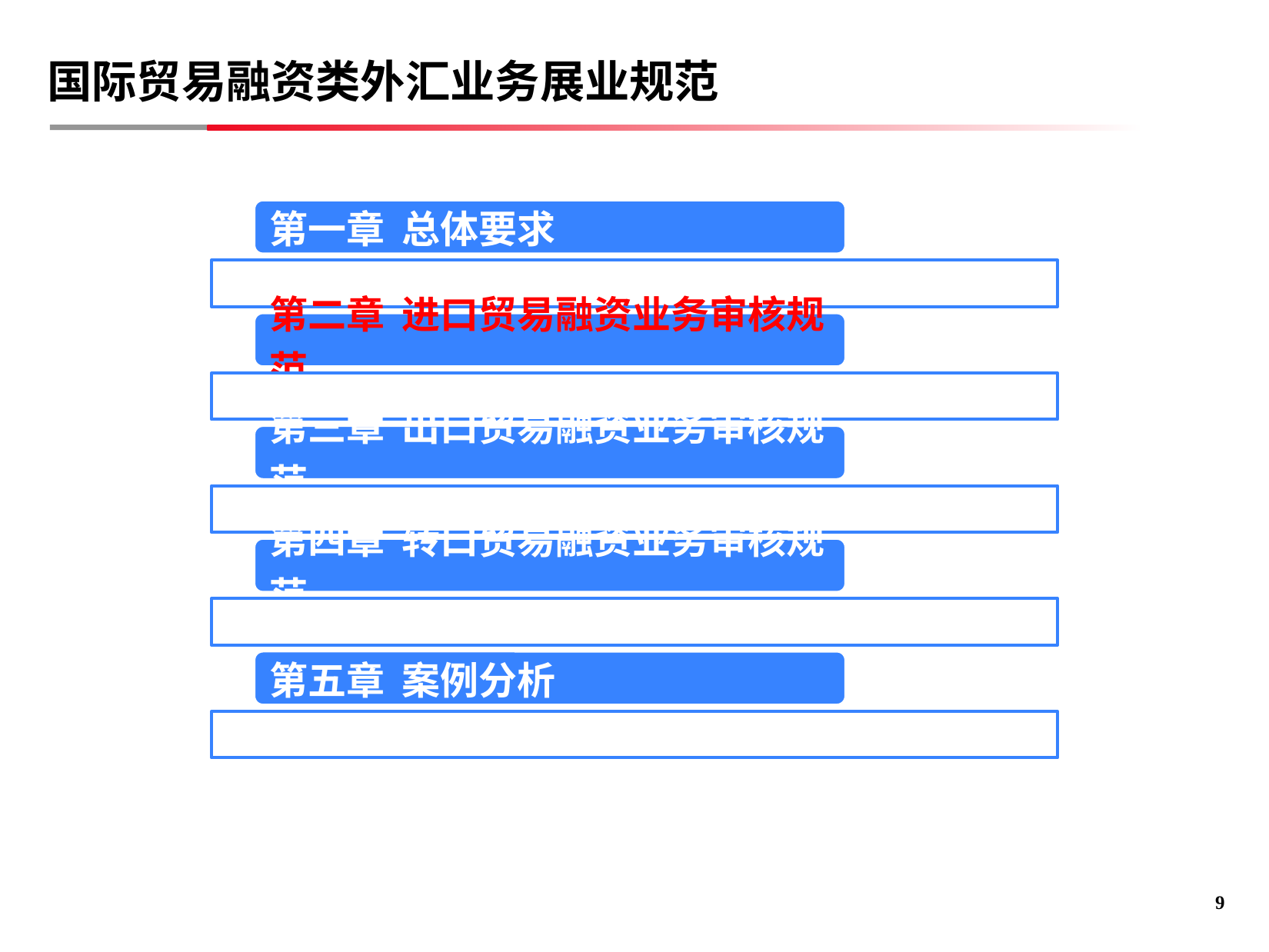

# 国际贸易融资类外汇业务展业规范
第一章  总体要求
第二章  进口贸易融资业务审核规范
第三章  出口贸易融资业务审核规范
第四章  转口贸易融资业务审核规范
第五章  案例分析
9